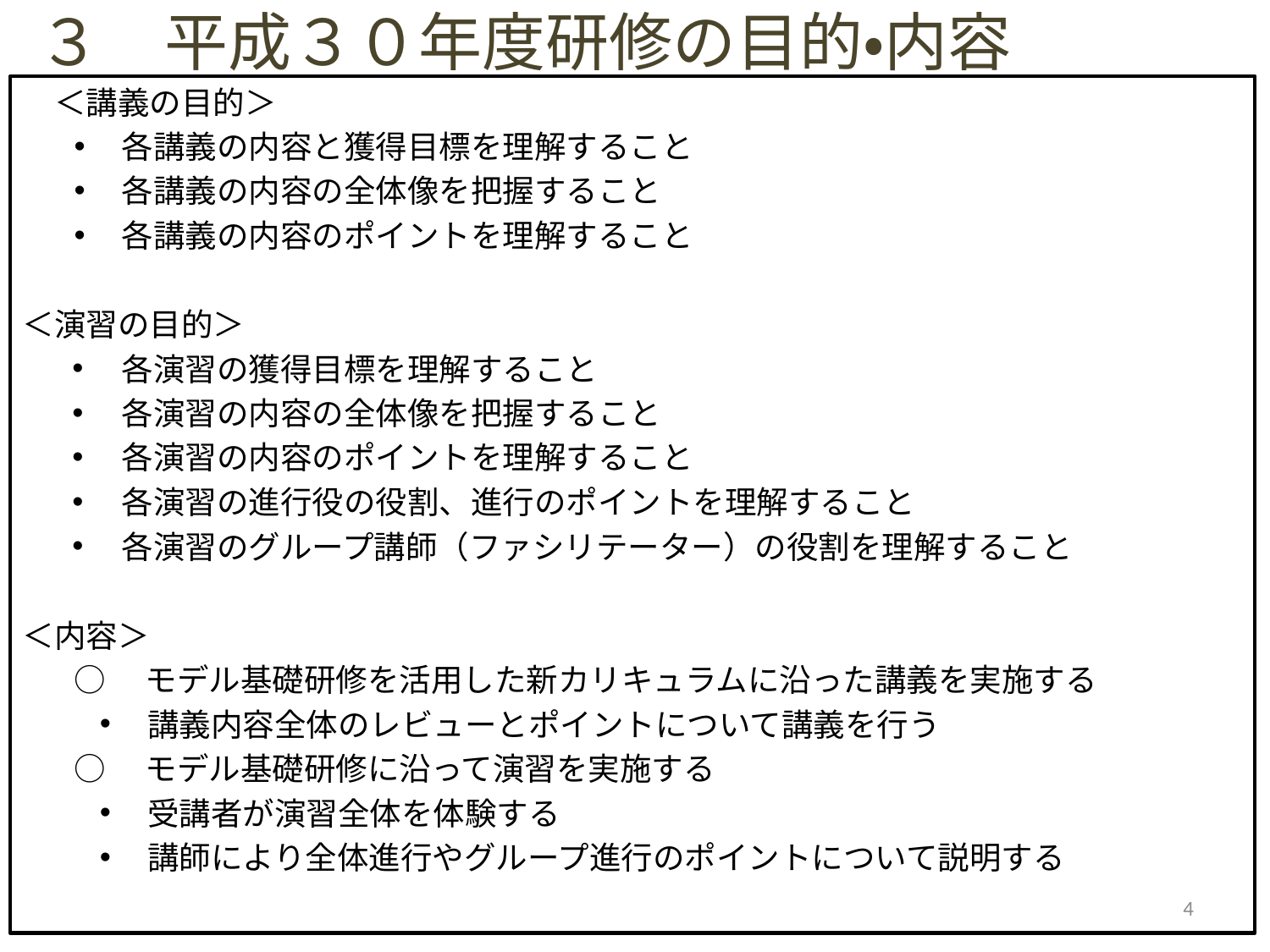

# ３　平成３０年度研修の目的・内容
　＜講義の目的＞
各講義の内容と獲得目標を理解すること
各講義の内容の全体像を把握すること
各講義の内容のポイントを理解すること

＜演習の目的＞
各演習の獲得目標を理解すること
各演習の内容の全体像を把握すること
各演習の内容のポイントを理解すること
各演習の進行役の役割、進行のポイントを理解すること
各演習のグループ講師（ファシリテーター）の役割を理解すること

＜内容＞
○　モデル基礎研修を活用した新カリキュラムに沿った講義を実施する
講義内容全体のレビューとポイントについて講義を行う
○　モデル基礎研修に沿って演習を実施する
受講者が演習全体を体験する
講師により全体進行やグループ進行のポイントについて説明する

4